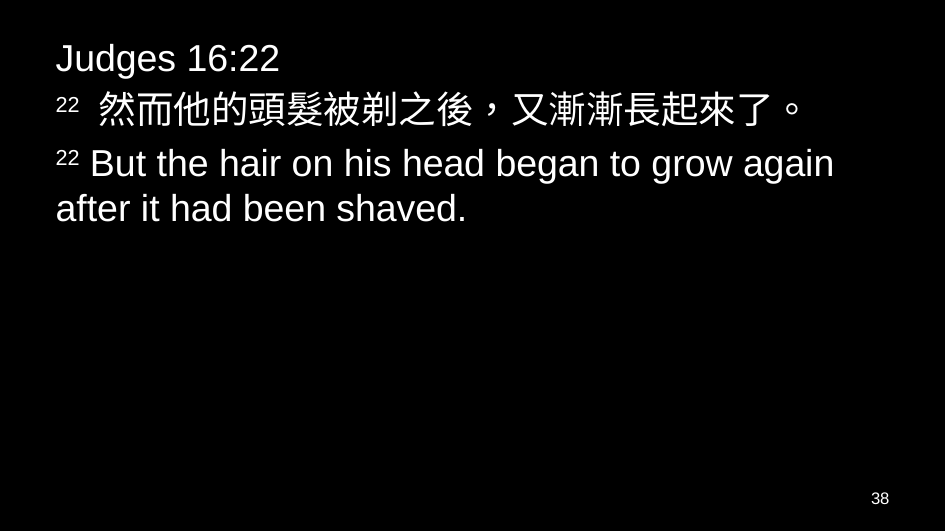

Judges 16:22
22 然而他的頭髮被剃之後，又漸漸長起來了。
22 But the hair on his head began to grow again after it had been shaved.

38